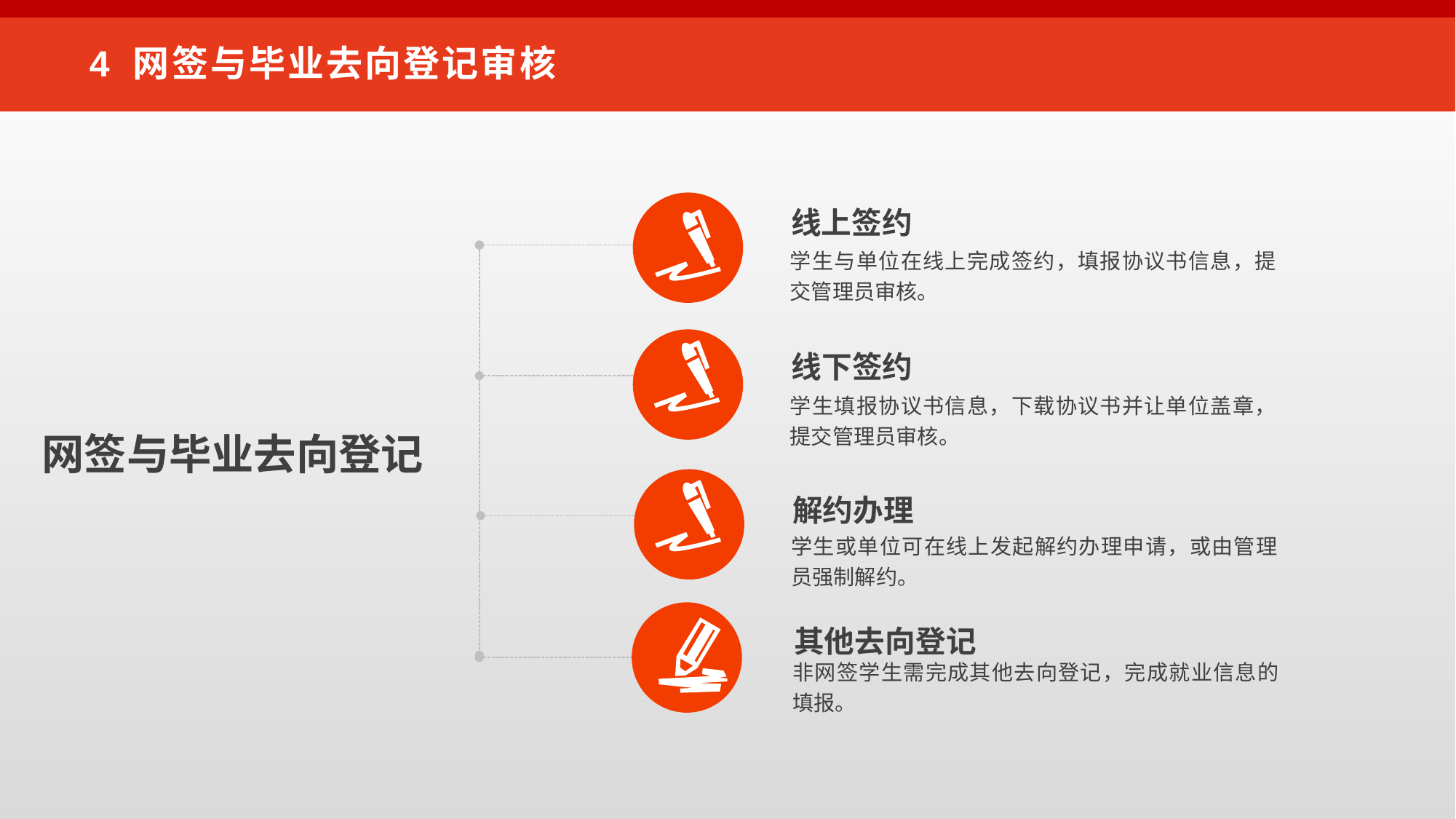

4 网签与毕业去向登记审核

线上签约

学生与单位在线上完成签约，填报协议书信息，提交管理员审核。

线下签约
学生填报协议书信息，下载协议书并让单位盖章，提交管理员审核。
网签与毕业去向登记

解约办理
学生或单位可在线上发起解约办理申请，或由管理员强制解约。

其他去向登记
非网签学生需完成其他去向登记，完成就业信息的填报。